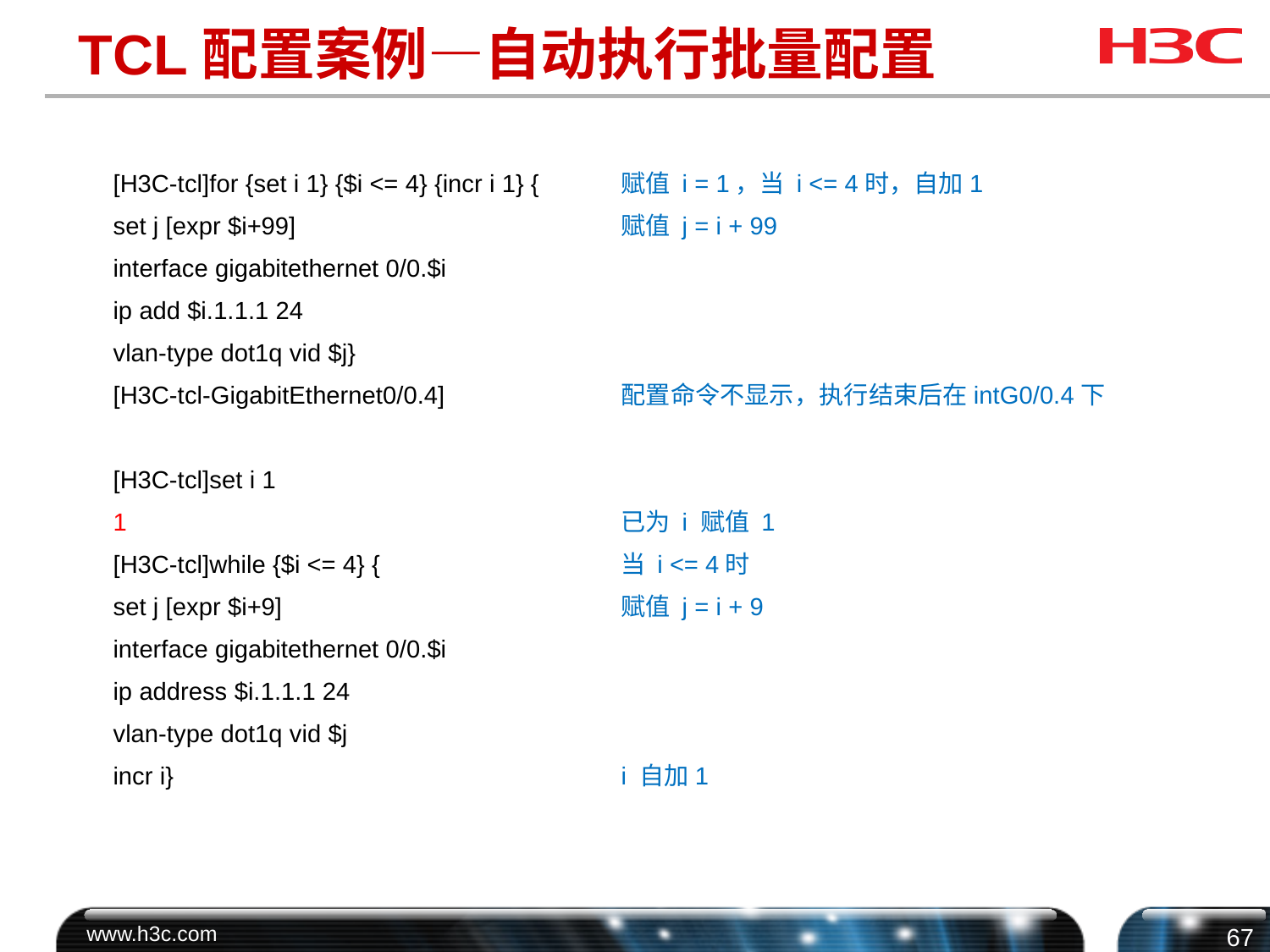

# TCL配置案例—自动执行批量配置
[H3C-tcl]for {set i 1} {$i <= 4} {incr i 1} {	赋值 i = 1，当 i <= 4时，自加1
set j [expr $i+99]			赋值 j = i + 99
interface gigabitethernet 0/0.$i
ip add $i.1.1.1 24
vlan-type dot1q vid $j}
[H3C-tcl-GigabitEthernet0/0.4]		配置命令不显示，执行结束后在intG0/0.4下

[H3C-tcl]set i 1
1				已为 i 赋值 1
[H3C-tcl]while {$i <= 4} {		当 i <= 4时
set j [expr $i+9]			赋值 j = i + 9
interface gigabitethernet 0/0.$i
ip address $i.1.1.1 24
vlan-type dot1q vid $j
incr i}				i 自加1